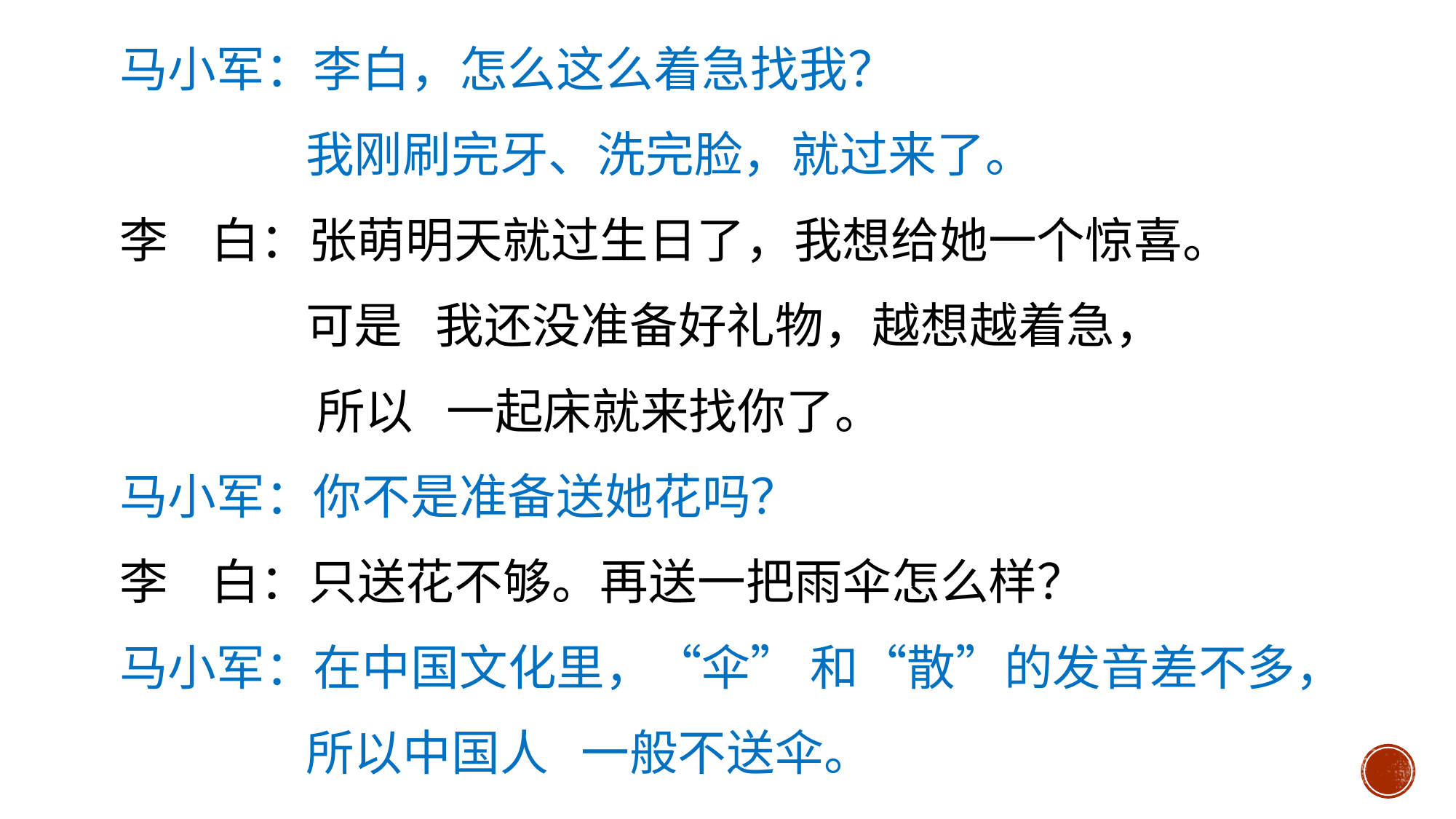

马小军：李白，怎么这么着急找我？
                我刚刷完牙、洗完脸，就过来了。
李    白：张萌明天就过生日了，我想给她一个惊喜。
                可是   我还没准备好礼物，越想越着急，
                 所以   一起床就来找你了。
马小军：你不是准备送她花吗？
李    白：只送花不够。再送一把雨伞怎么样？
马小军：在中国文化里，“伞” 和“散”的发音差不多，
                所以中国人   一般不送伞。